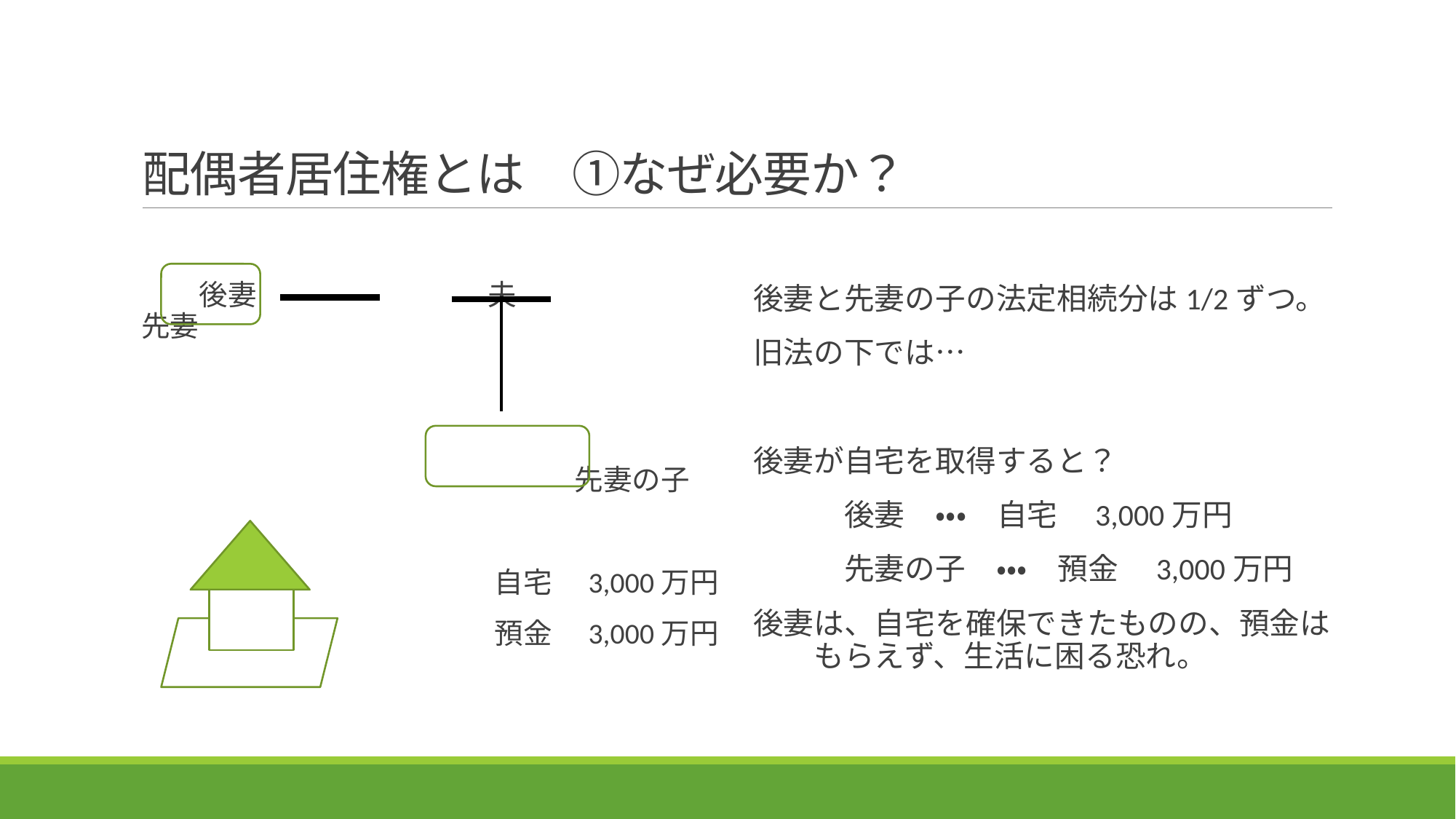

# 配偶者居住権とは　①なぜ必要か？

　　後妻　　　　　　　　夫　　　　　　　先妻

　　　　　　　　　　　　　　　先妻の子

　　　　　　　　　　　 　自宅　3,000万円
　　　　　　　　　　　　 預金　3,000万円

後妻と先妻の子の法定相続分は1/2ずつ。
旧法の下では…

後妻が自宅を取得すると？
　　　後妻　・・・　自宅　3,000万円
　　　先妻の子　・・・　預金　3,000万円
後妻は、自宅を確保できたものの、預金は　　もらえず、生活に困る恐れ。